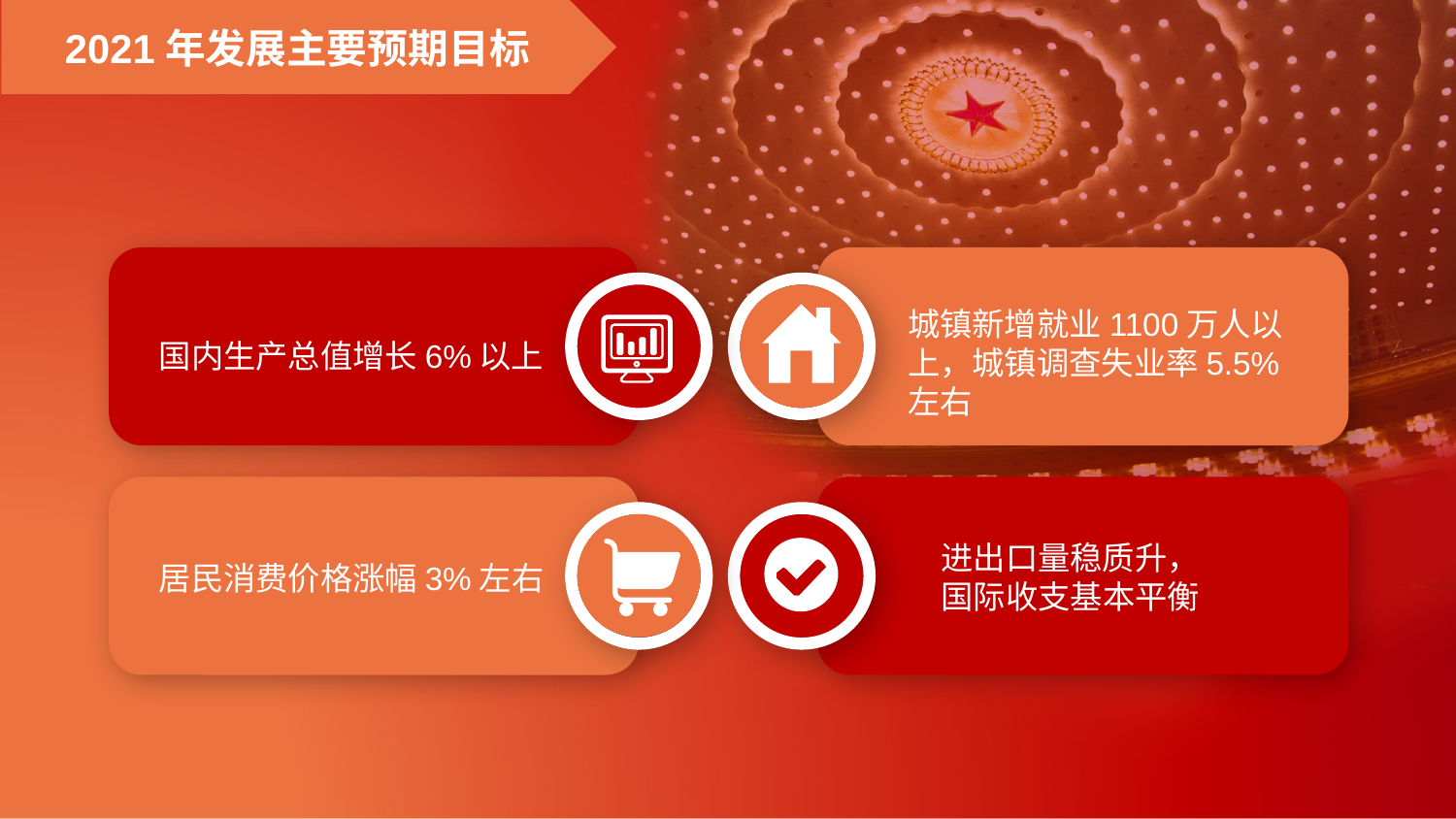

2021年发展主要预期目标

国内生产总值增长6%以上

城镇新增就业1100万人以上，城镇调查失业率5.5%左右

进出口量稳质升，
国际收支基本平衡

居民消费价格涨幅3%左右